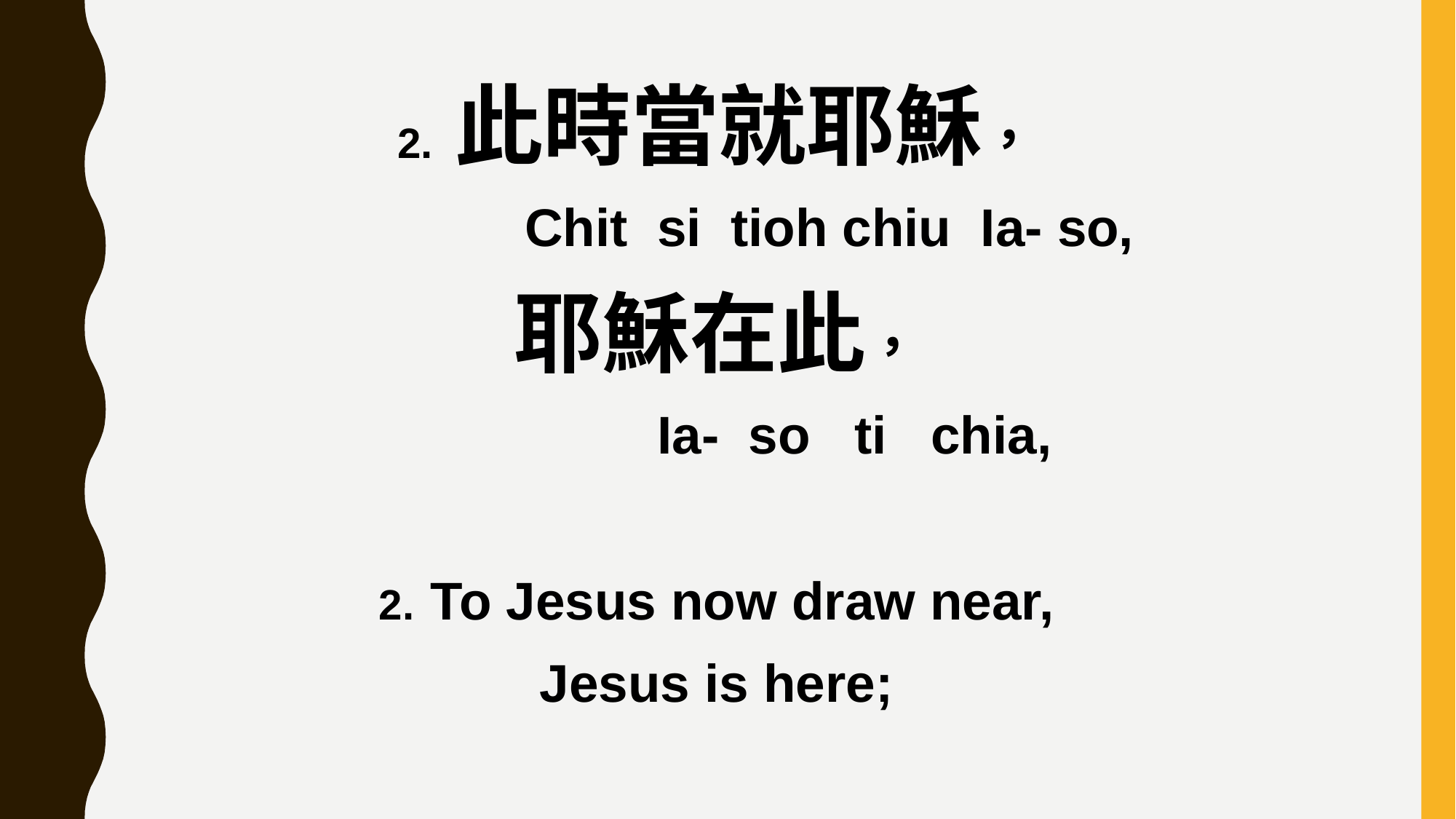

2. 此時當就耶穌，
                        Chit  si  tioh chiu  Ia- so,
耶穌在此，
                                 Ia-  so   ti   chia,

2. To Jesus now draw near,
Jesus is here;